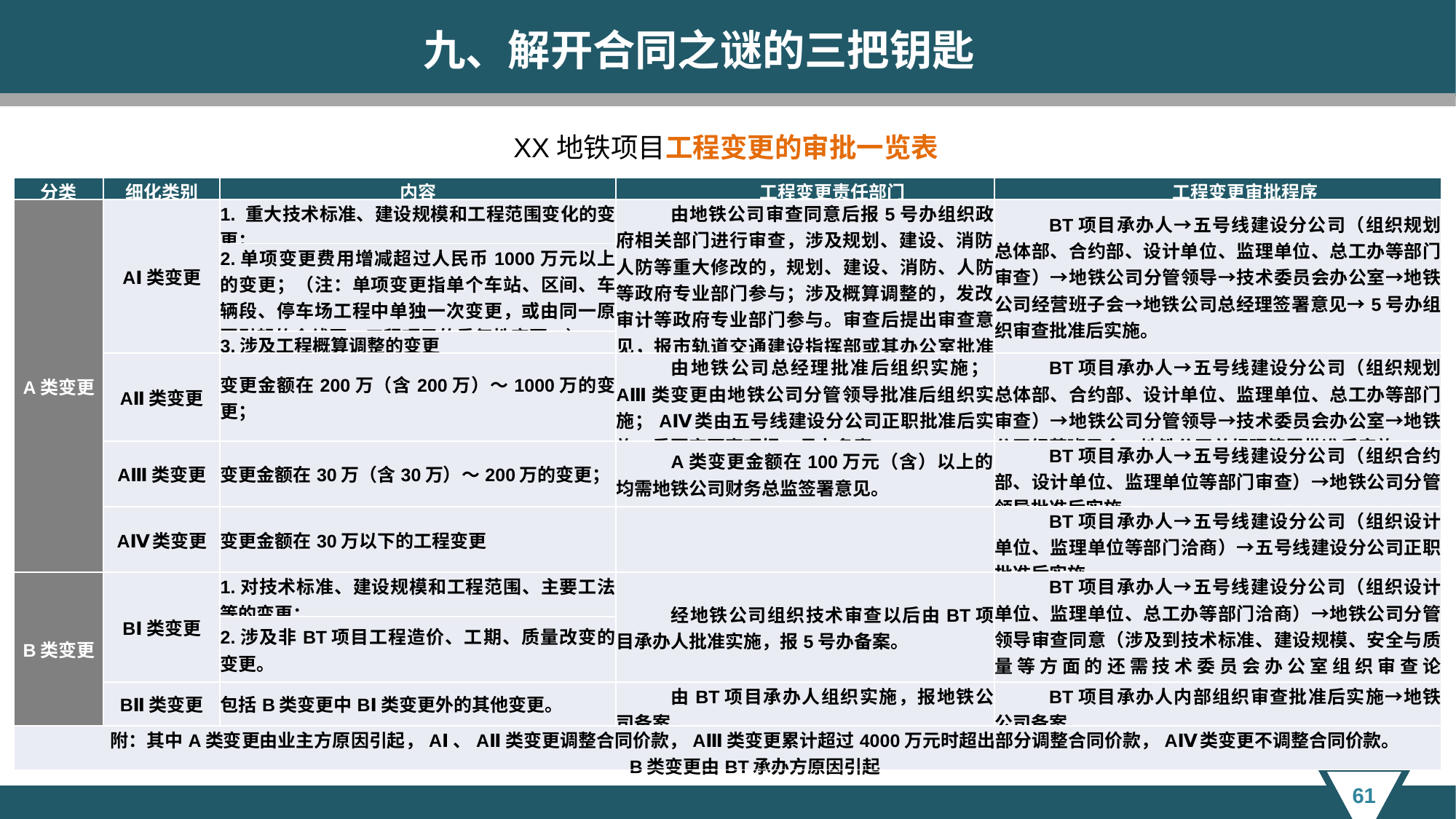

九、解开合同之谜的三把钥匙
XX地铁项目工程变更的审批一览表
| 分类 | 细化类别 | 内容 | 工程变更责任部门 | 工程变更审批程序 |
| --- | --- | --- | --- | --- |
| A类变更 | AⅠ类变更 | 1. 重大技术标准、建设规模和工程范围变化的变更； | 由地铁公司审查同意后报5号办组织政府相关部门进行审查，涉及规划、建设、消防、人防等重大修改的，规划、建设、消防、人防等政府专业部门参与；涉及概算调整的，发改、审计等政府专业部门参与。审查后提出审查意见，报市轨道交通建设指挥部或其办公室批准后实施。 | BT项目承办人→五号线建设分公司（组织规划总体部、合约部、设计单位、监理单位、总工办等部门审查）→地铁公司分管领导→技术委员会办公室→地铁公司经营班子会→地铁公司总经理签署意见→5号办组织审查批准后实施。 |
|  |  | 2.单项变更费用增减超过人民币1000万元以上的变更；（注：单项变更指单个车站、区间、车辆段、停车场工程中单独一次变更，或由同一原因引起的全线同一工程项目的重复性变更。） |  |  |
|  |  | 3.涉及工程概算调整的变更 |  |  |
|  | AⅡ类变更 | 变更金额在200万（含200万）～1000万的变更； | 由地铁公司总经理批准后组织实施；AⅢ类变更由地铁公司分管领导批准后组织实施；AⅣ类由五号线建设分公司正职批准后实施。重要变更事项报5号办备案。 | BT项目承办人→五号线建设分公司（组织规划总体部、合约部、设计单位、监理单位、总工办等部门审查）→地铁公司分管领导→技术委员会办公室→地铁公司经营班子会→地铁公司总经理签署批准后实施。 |
|  | AⅢ类变更 | 变更金额在30万（含30万）～200万的变更； | A类变更金额在100万元（含）以上的，均需地铁公司财务总监签署意见。 | BT项目承办人→五号线建设分公司（组织合约部、设计单位、监理单位等部门审查）→地铁公司分管领导批准后实施。 |
|  | AⅣ类变更 | 变更金额在30万以下的工程变更 |  | BT项目承办人→五号线建设分公司（组织设计单位、监理单位等部门洽商）→五号线建设分公司正职批准后实施。 |
| B类变更 | BⅠ类变更 | 1.对技术标准、建设规模和工程范围、主要工法等的变更； | 经地铁公司组织技术审查以后由BT项目承办人批准实施，报5号办备案。 | BT项目承办人→五号线建设分公司（组织设计单位、监理单位、总工办等部门洽商）→地铁公司分管领导审查同意（涉及到技术标准、建设规模、安全与质量等方面的还需技术委员会办公室组织审查论证）→BT项目承办人批准后实施。 |
|  |  | 2.涉及非BT项目工程造价、工期、质量改变的变更。 |  |  |
|  | BⅡ类变更 | 包括B类变更中BⅠ类变更外的其他变更。 | 由BT项目承办人组织实施，报地铁公司备案。 | BT项目承办人内部组织审查批准后实施→地铁公司备案。 |
| 附：其中A类变更由业主方原因引起，AⅠ、AⅡ类变更调整合同价款，AⅢ类变更累计超过4000万元时超出部分调整合同价款，AⅣ类变更不调整合同价款。 B类变更由BT承办方原因引起 |  |  |  |  |